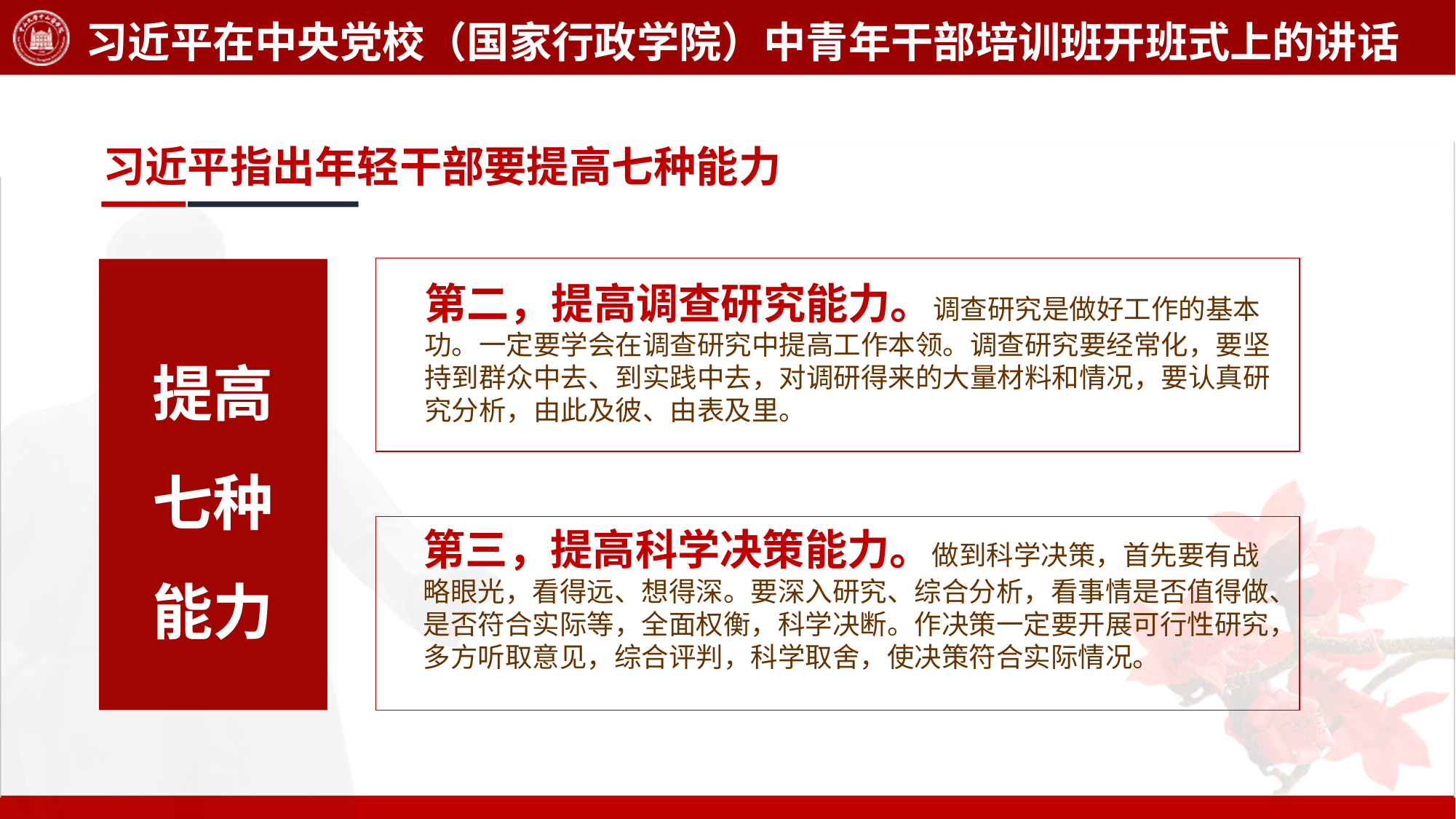

习近平在中央党校（国家行政学院）中青年干部培训班开班式上的讲话
习近平指出年轻干部要提高七种能力

第二，提高调查研究能力。调查研究是做好工作的基本功。一定要学会在调查研究中提高工作本领。调查研究要经常化，要坚持到群众中去、到实践中去，对调研得来的大量材料和情况，要认真研究分析，由此及彼、由表及里。

提高
七种
能力

第三，提高科学决策能力。做到科学决策，首先要有战略眼光，看得远、想得深。要深入研究、综合分析，看事情是否值得做、是否符合实际等，全面权衡，科学决断。作决策一定要开展可行性研究，多方听取意见，综合评判，科学取舍，使决策符合实际情况。